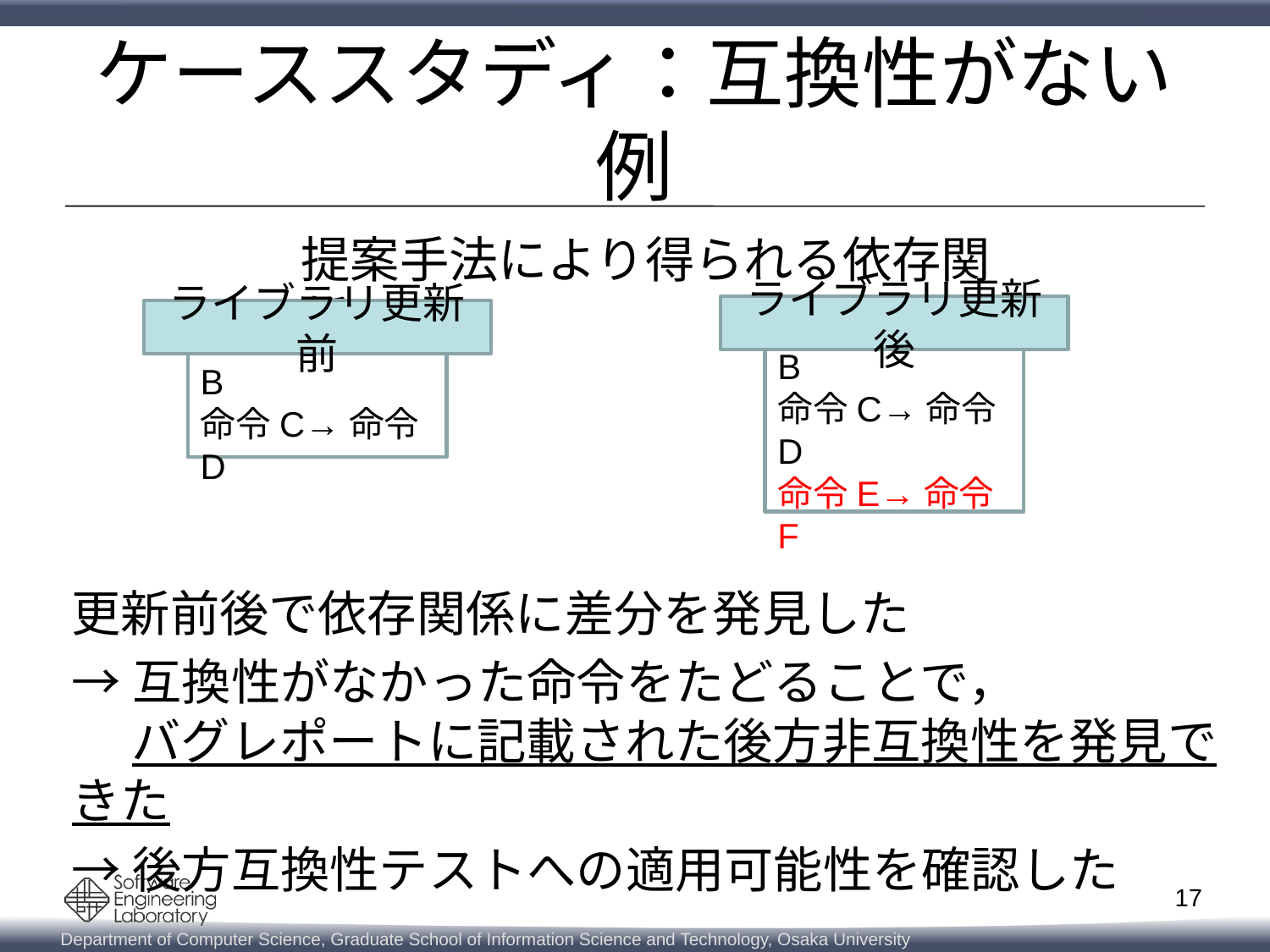

# ケーススタディ：互換性がない例
提案手法により得られる依存関係
ライブラリ更新後
ライブラリ更新前
命令A→命令B
命令C→命令D
命令A→命令B
命令C→命令D
命令E→命令F
更新前後で依存関係に差分を発見した
→互換性がなかった命令をたどることで，
　 バグレポートに記載された後方非互換性を発見できた
→後方互換性テストへの適用可能性を確認した
17